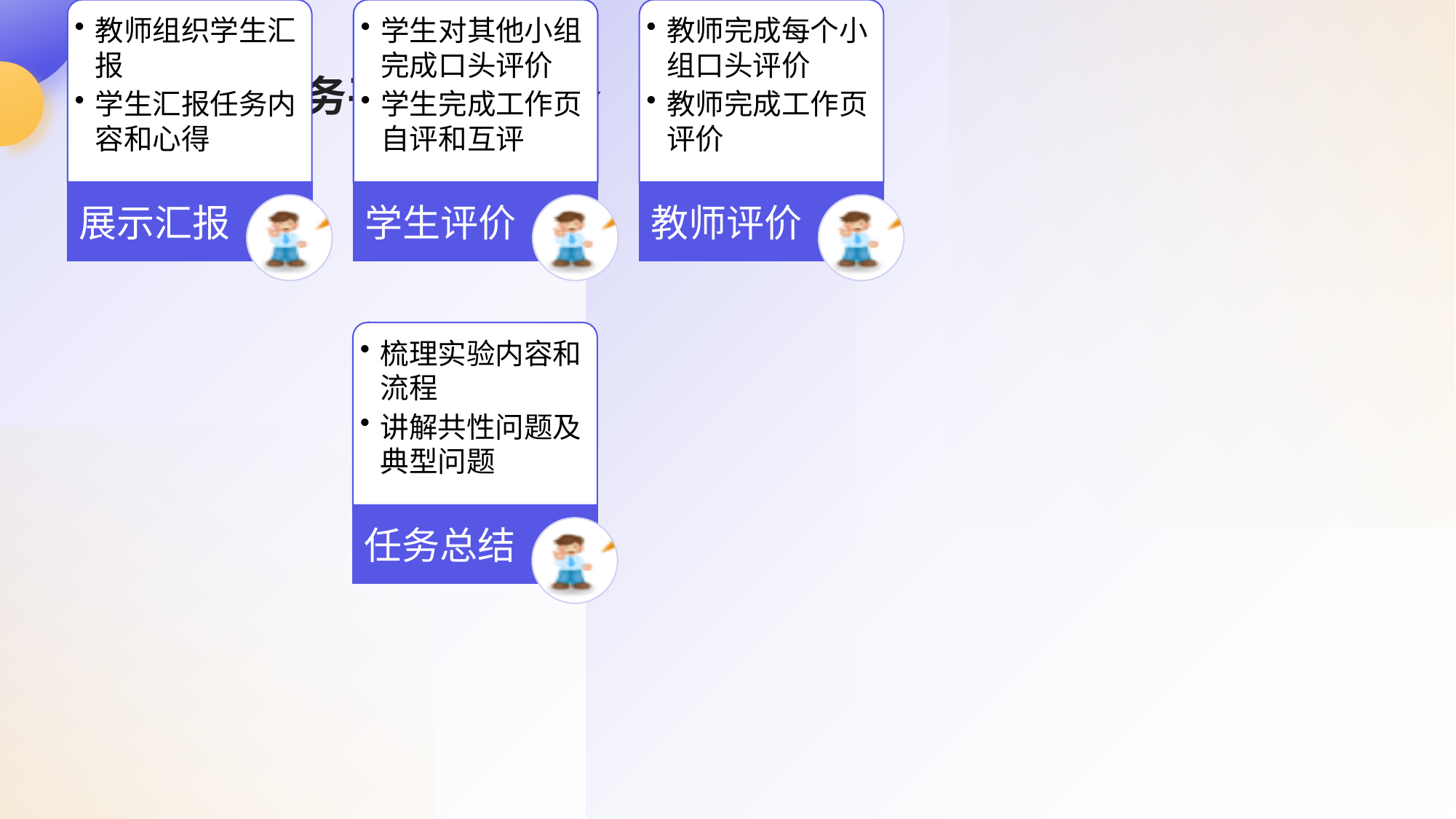

# B2C电子商务平台支付准备
教师组织学生汇报
学生汇报任务内容和心得
展示汇报
学生对其他小组完成口头评价
学生完成工作页自评和互评
学生评价
教师完成每个小组口头评价
教师完成工作页评价
教师评价
梳理实验内容和流程
讲解共性问题及典型问题
任务总结
7